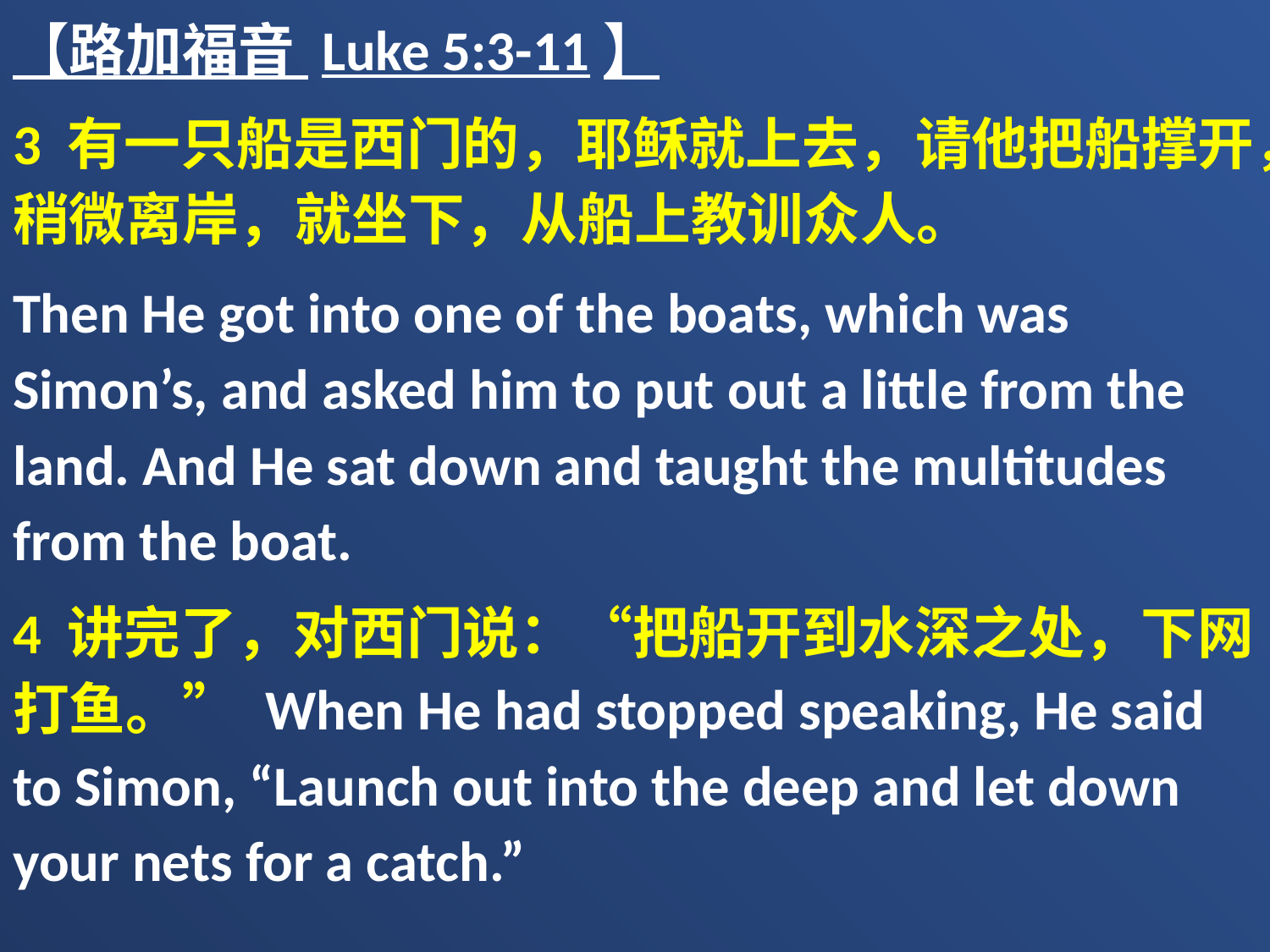

【路加福音 Luke 5:3-11】
3 有一只船是西门的，耶稣就上去，请他把船撑开，稍微离岸，就坐下，从船上教训众人。
Then He got into one of the boats, which was Simon’s, and asked him to put out a little from the land. And He sat down and taught the multitudes from the boat.
4 讲完了，对西门说：“把船开到水深之处，下网打鱼。” When He had stopped speaking, He said to Simon, “Launch out into the deep and let down your nets for a catch.”